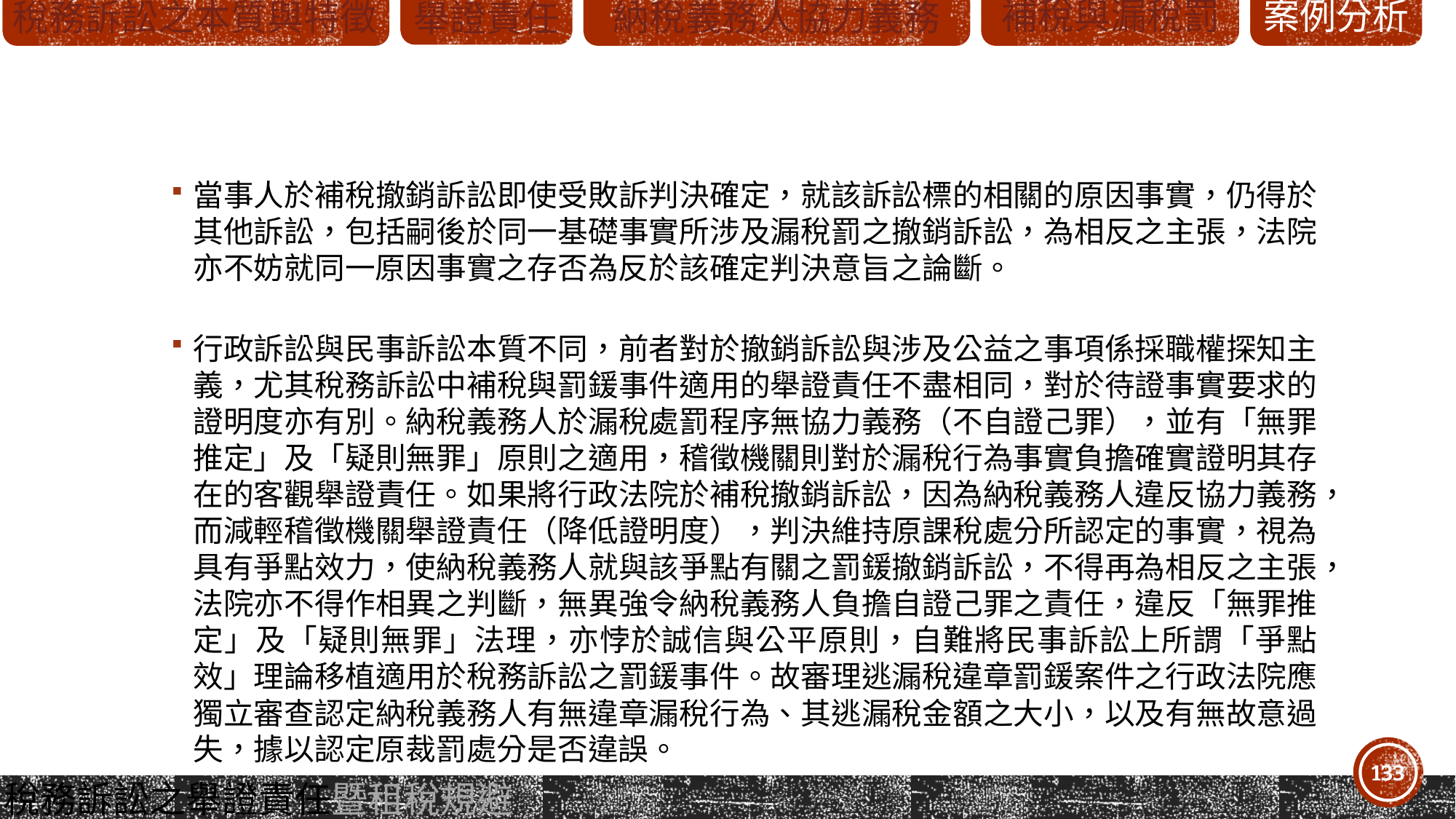

#
當事人於補稅撤銷訴訟即使受敗訴判決確定，就該訴訟標的相關的原因事實，仍得於其他訴訟，包括嗣後於同一基礎事實所涉及漏稅罰之撤銷訴訟，為相反之主張，法院亦不妨就同一原因事實之存否為反於該確定判決意旨之論斷。

行政訴訟與民事訴訟本質不同，前者對於撤銷訴訟與涉及公益之事項係採職權探知主義，尤其稅務訴訟中補稅與罰鍰事件適用的舉證責任不盡相同，對於待證事實要求的證明度亦有別。納稅義務人於漏稅處罰程序無協力義務（不自證己罪），並有「無罪推定」及「疑則無罪」原則之適用，稽徵機關則對於漏稅行為事實負擔確實證明其存在的客觀舉證責任。如果將行政法院於補稅撤銷訴訟，因為納稅義務人違反協力義務，而減輕稽徵機關舉證責任（降低證明度），判決維持原課稅處分所認定的事實，視為具有爭點效力，使納稅義務人就與該爭點有關之罰鍰撤銷訴訟，不得再為相反之主張，法院亦不得作相異之判斷，無異強令納稅義務人負擔自證己罪之責任，違反「無罪推定」及「疑則無罪」法理，亦悖於誠信與公平原則，自難將民事訴訟上所謂「爭點效」理論移植適用於稅務訴訟之罰鍰事件。故審理逃漏稅違章罰鍰案件之行政法院應獨立審查認定納稅義務人有無違章漏稅行為、其逃漏稅金額之大小，以及有無故意過失，據以認定原裁罰處分是否違誤。
133